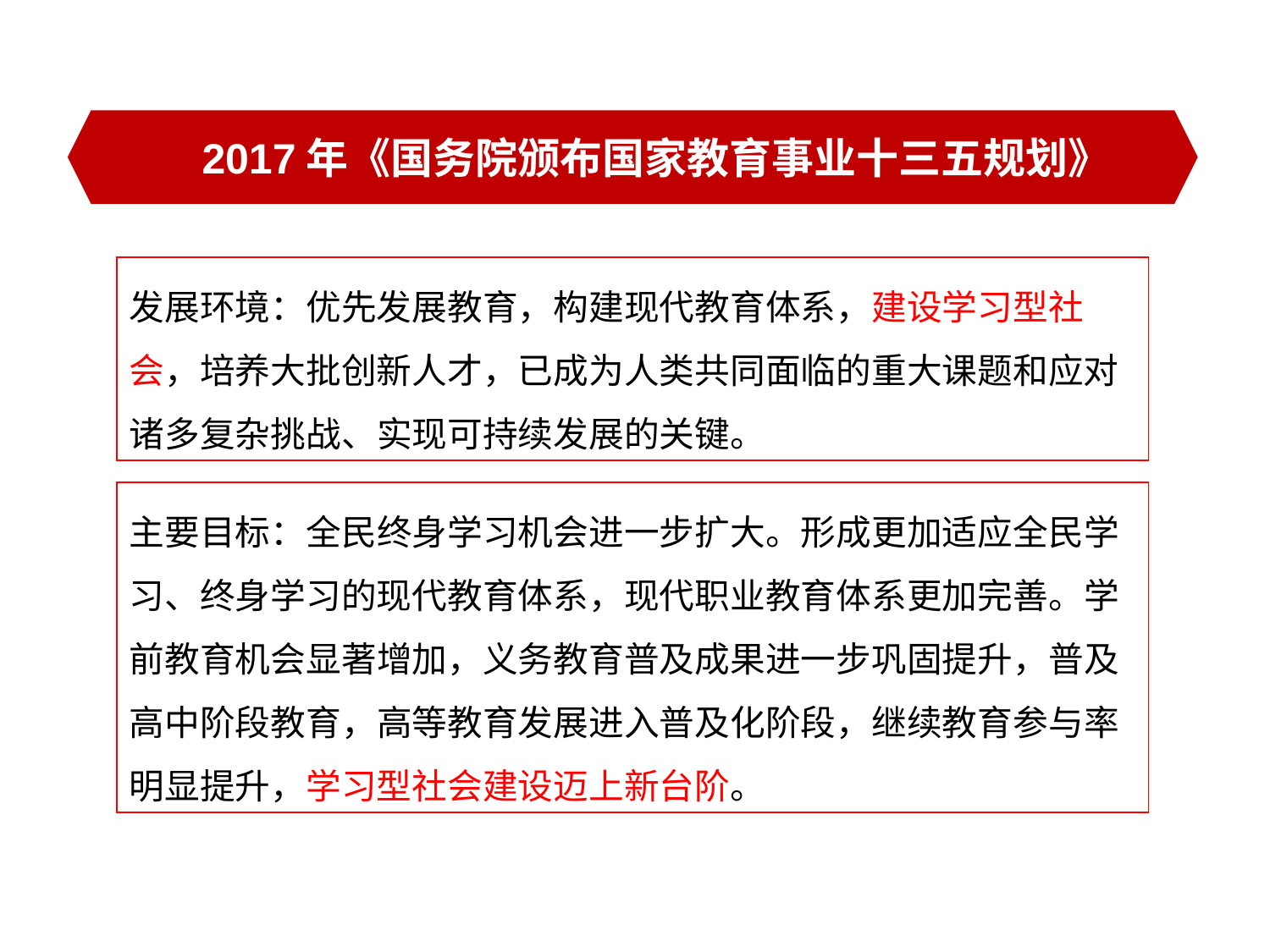

2017年《国务院颁布国家教育事业十三五规划》
发展环境：优先发展教育，构建现代教育体系，建设学习型社会，培养大批创新人才，已成为人类共同面临的重大课题和应对诸多复杂挑战、实现可持续发展的关键。
主要目标：全民终身学习机会进一步扩大。形成更加适应全民学习、终身学习的现代教育体系，现代职业教育体系更加完善。学前教育机会显著增加，义务教育普及成果进一步巩固提升，普及高中阶段教育，高等教育发展进入普及化阶段，继续教育参与率明显提升，学习型社会建设迈上新台阶。